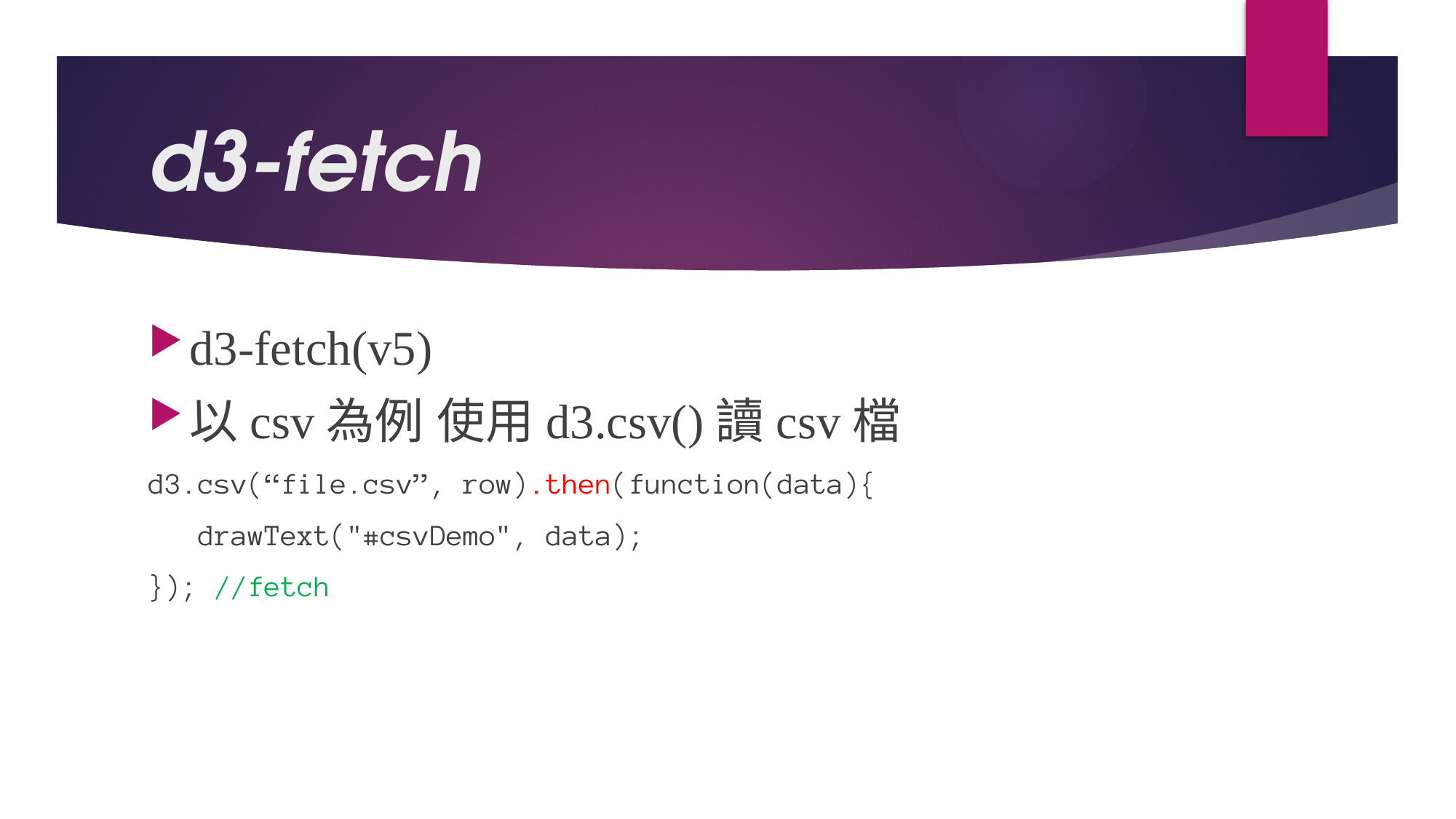

# d3-fetch
d3-fetch(v5)
以csv為例 使用d3.csv()讀csv檔
d3.csv(“file.csv”, row).then(function(data){
   drawText("#csvDemo", data);
}); //fetch